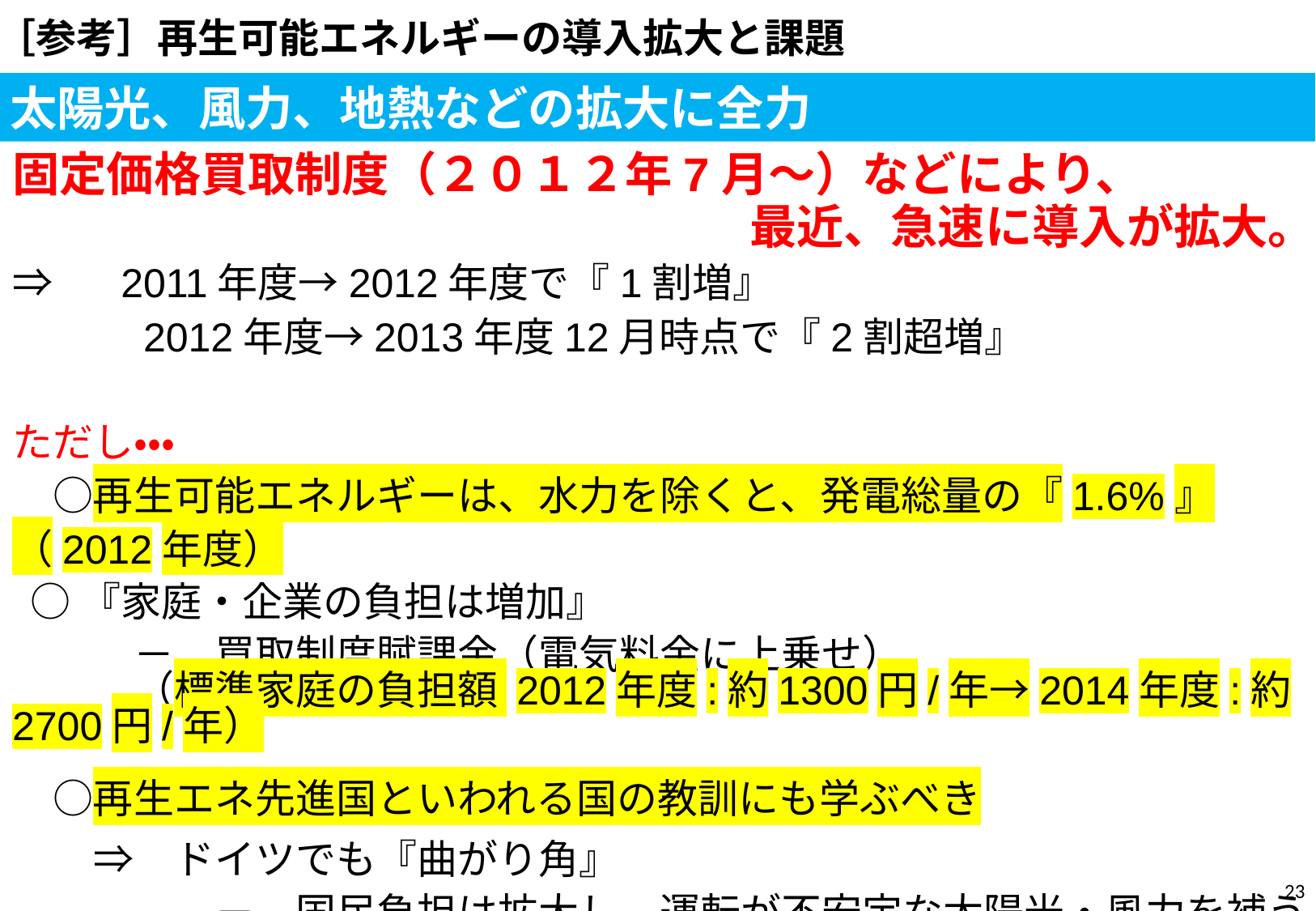

［参考］再生可能エネルギーの導入拡大と課題
太陽光、風力、地熱などの拡大に全力
固定価格買取制度（２０１２年7月～）などにより、
最近、急速に導入が拡大。
⇒　2011年度→2012年度で『1割増』
　　　2012年度→2013年度12月時点で『2割超増』

ただし・・・
　○再生可能エネルギーは、水力を除くと、発電総量の『1.6%』（2012年度）
  ○『家庭・企業の負担は増加』
　　　－　買取制度賦課金（電気料金に上乗せ）
　　　（標準家庭の負担額 2012年度:約1300円/年→2014年度:約2700円/年）
　○再生エネ先進国といわれる国の教訓にも学ぶべき
　　⇒　ドイツでも『曲がり角』
　　　　　－　国民負担は拡大し、運転が不安定な太陽光・風力を補う火力発電所の維持も困難に　・・・　制度見直しに着手
23